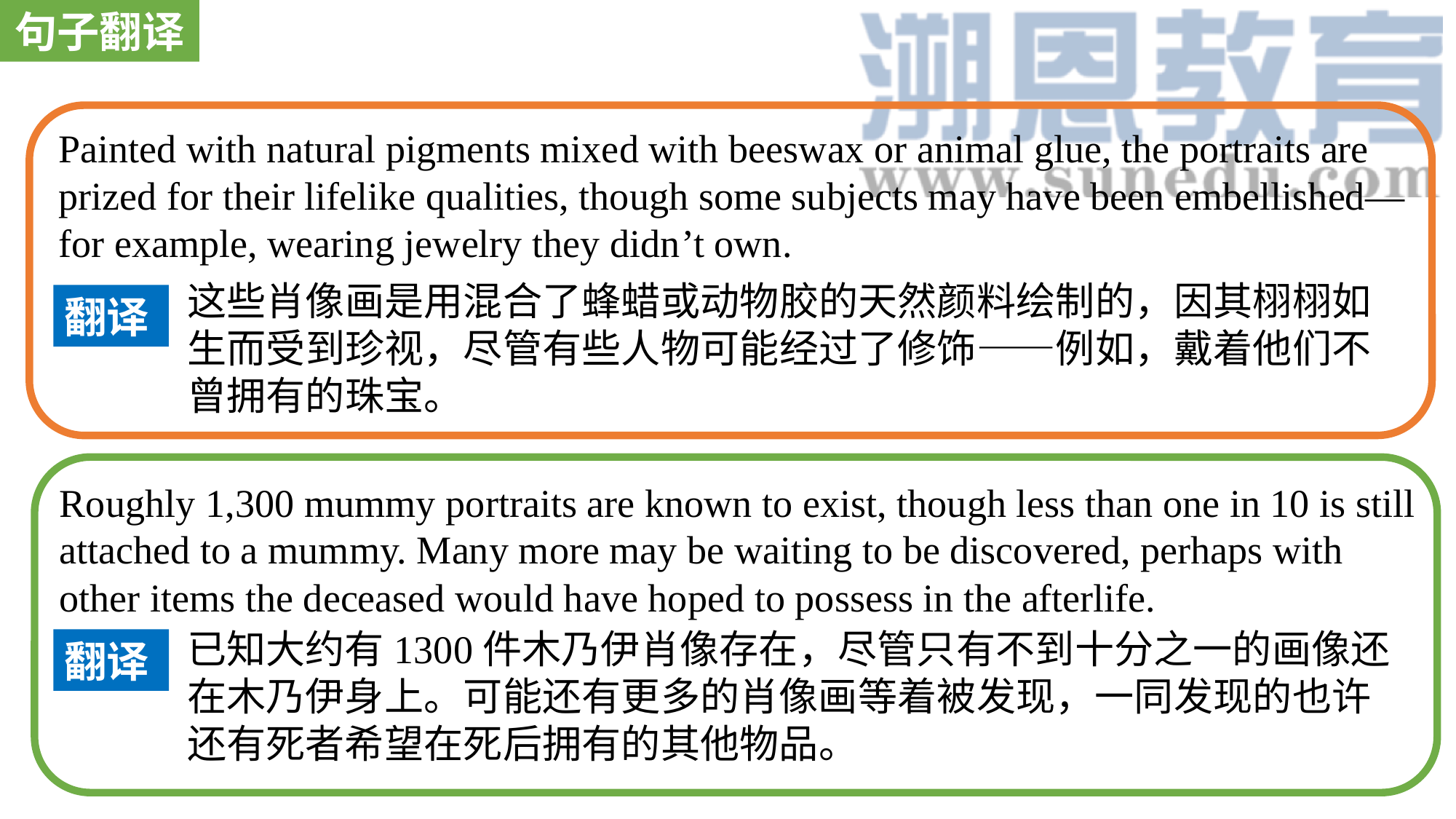

句子翻译

Painted with natural pigments mixed with beeswax or animal glue, the portraits are prized for their lifelike qualities, though some subjects may have been embellished—for example, wearing jewelry they didn’t own.
这些肖像画是用混合了蜂蜡或动物胶的天然颜料绘制的，因其栩栩如生而受到珍视，尽管有些人物可能经过了修饰——例如，戴着他们不曾拥有的珠宝。
翻译

Roughly 1,300 mummy portraits are known to exist, though less than one in 10 is still attached to a mummy. Many more may be waiting to be discovered, perhaps with other items the deceased would have hoped to possess in the afterlife.
已知大约有1300件木乃伊肖像存在，尽管只有不到十分之一的画像还在木乃伊身上。可能还有更多的肖像画等着被发现，一同发现的也许还有死者希望在死后拥有的其他物品。
翻译